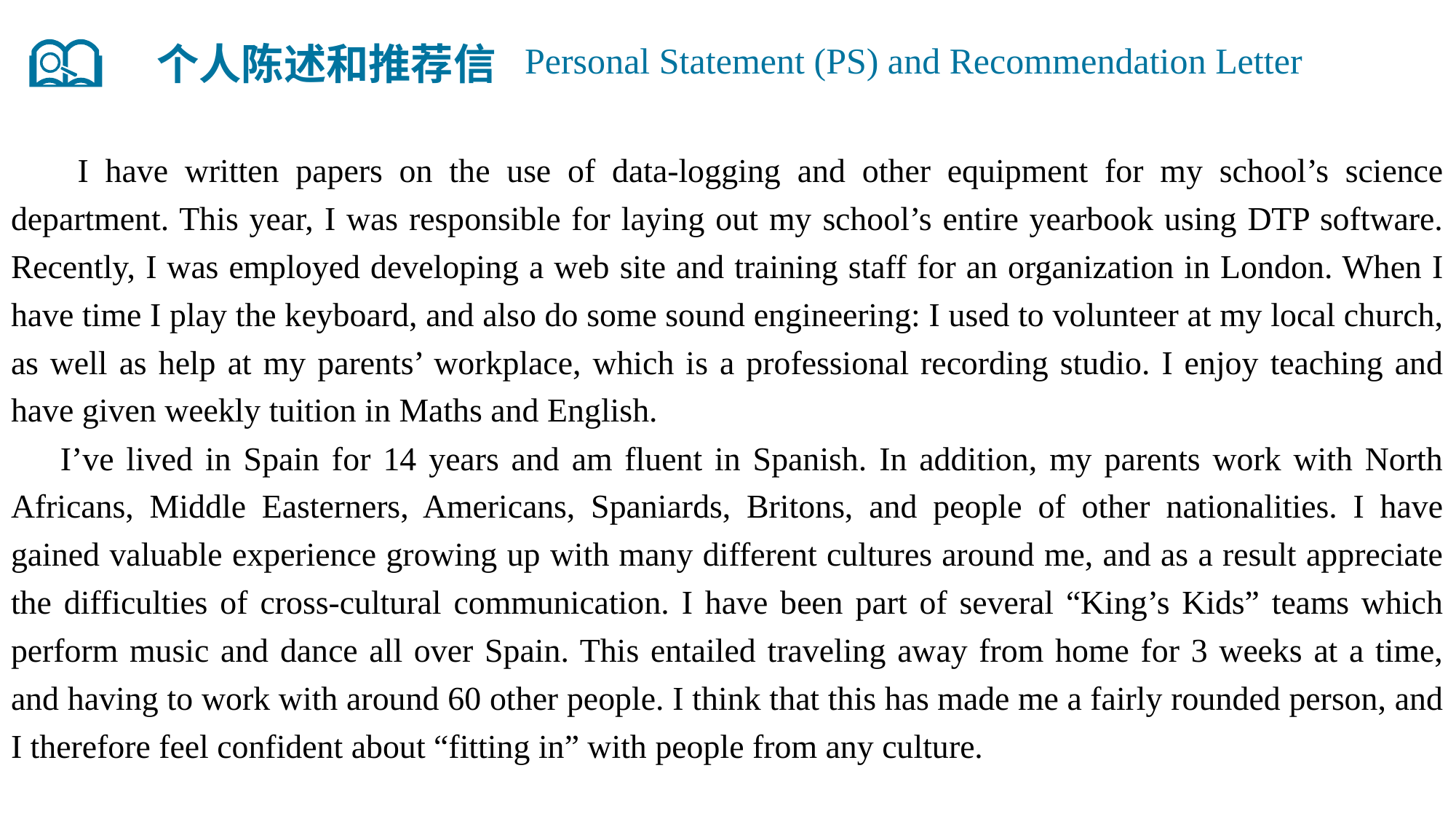

个人陈述和推荐信
Personal Statement (PS) and Recommendation Letter
    I have written papers on the use of data-logging and other equipment for my school’s science department. This year, I was responsible for laying out my school’s entire yearbook using DTP software. Recently, I was employed developing a web site and training staff for an organization in London. When I have time I play the keyboard, and also do some sound engineering: I used to volunteer at my local church, as well as help at my parents’ workplace, which is a professional recording studio. I enjoy teaching and have given weekly tuition in Maths and English.
    I’ve lived in Spain for 14 years and am fluent in Spanish. In addition, my parents work with North Africans, Middle Easterners, Americans, Spaniards, Britons, and people of other nationalities. I have gained valuable experience growing up with many different cultures around me, and as a result appreciate the difficulties of cross-cultural communication. I have been part of several “King’s Kids” teams which perform music and dance all over Spain. This entailed traveling away from home for 3 weeks at a time, and having to work with around 60 other people. I think that this has made me a fairly rounded person, and I therefore feel confident about “fitting in” with people from any culture.